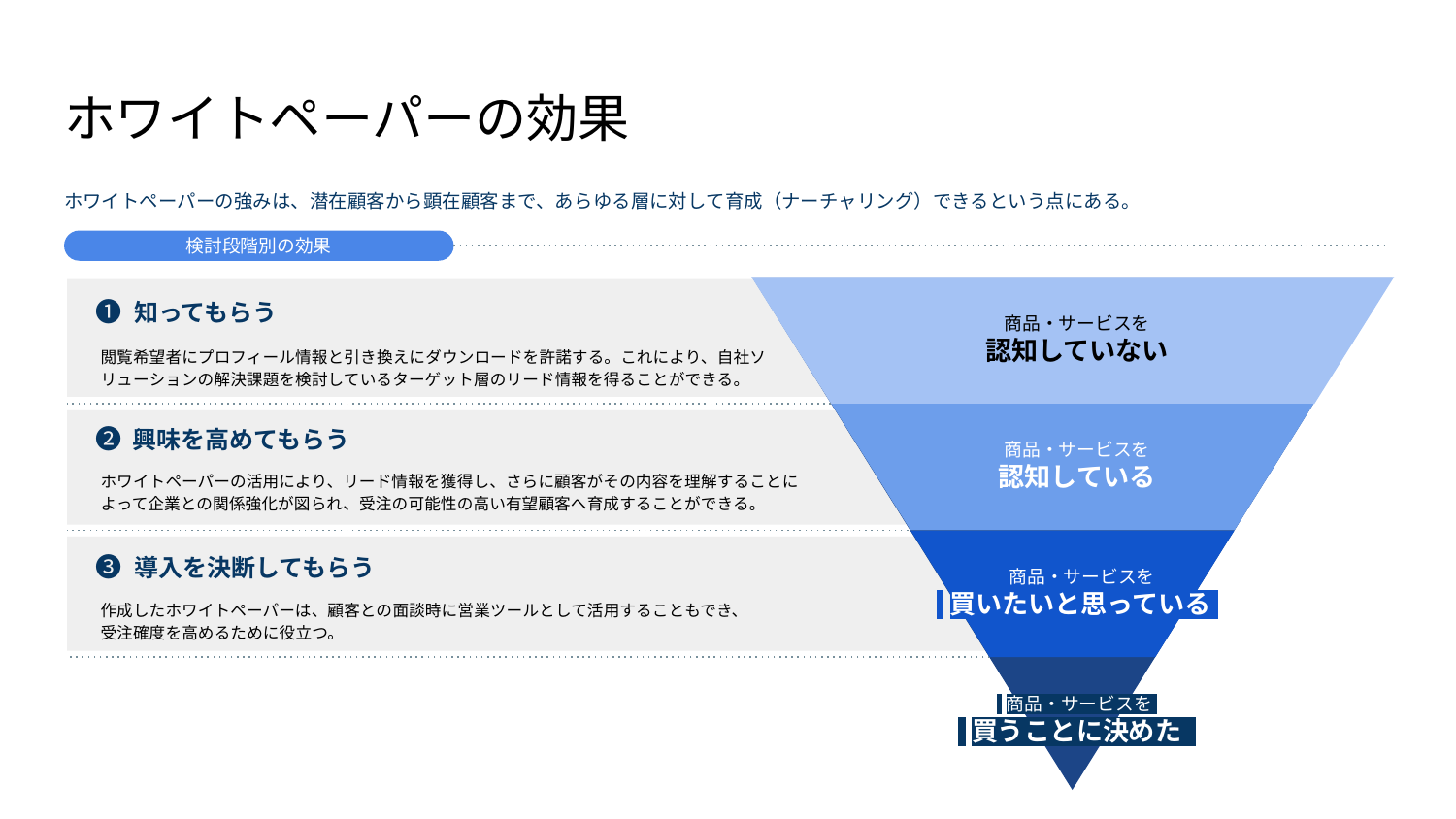

# ホワイトペーパーの効果
ホワイトペーパーの強みは、潜在顧客から顕在顧客まで、あらゆる層に対して育成（ナーチャリング）できるという点にある。
検討段階別の効果

❶ 知ってもらう
商品・サービスを
認知していない
閲覧希望者にプロフィール情報と引き換えにダウンロードを許諾する。これにより、自社ソリューションの解決課題を検討しているターゲット層のリード情報を得ることができる。

❷ 興味を高めてもらう

商品・サービスを
認知している
ホワイトペーパーの活用により、リード情報を獲得し、さらに顧客がその内容を理解することによって企業との関係強化が図られ、受注の可能性の高い有望顧客へ育成することができる。

❸ 導入を決断してもらう

 商品・サービスを
 買いたいと思っている
作成したホワイトペーパーは、顧客との面談時に営業ツールとして活用することもでき、
受注確度を高めるために役立つ。
 商品・サービスを
 買うことに決めた